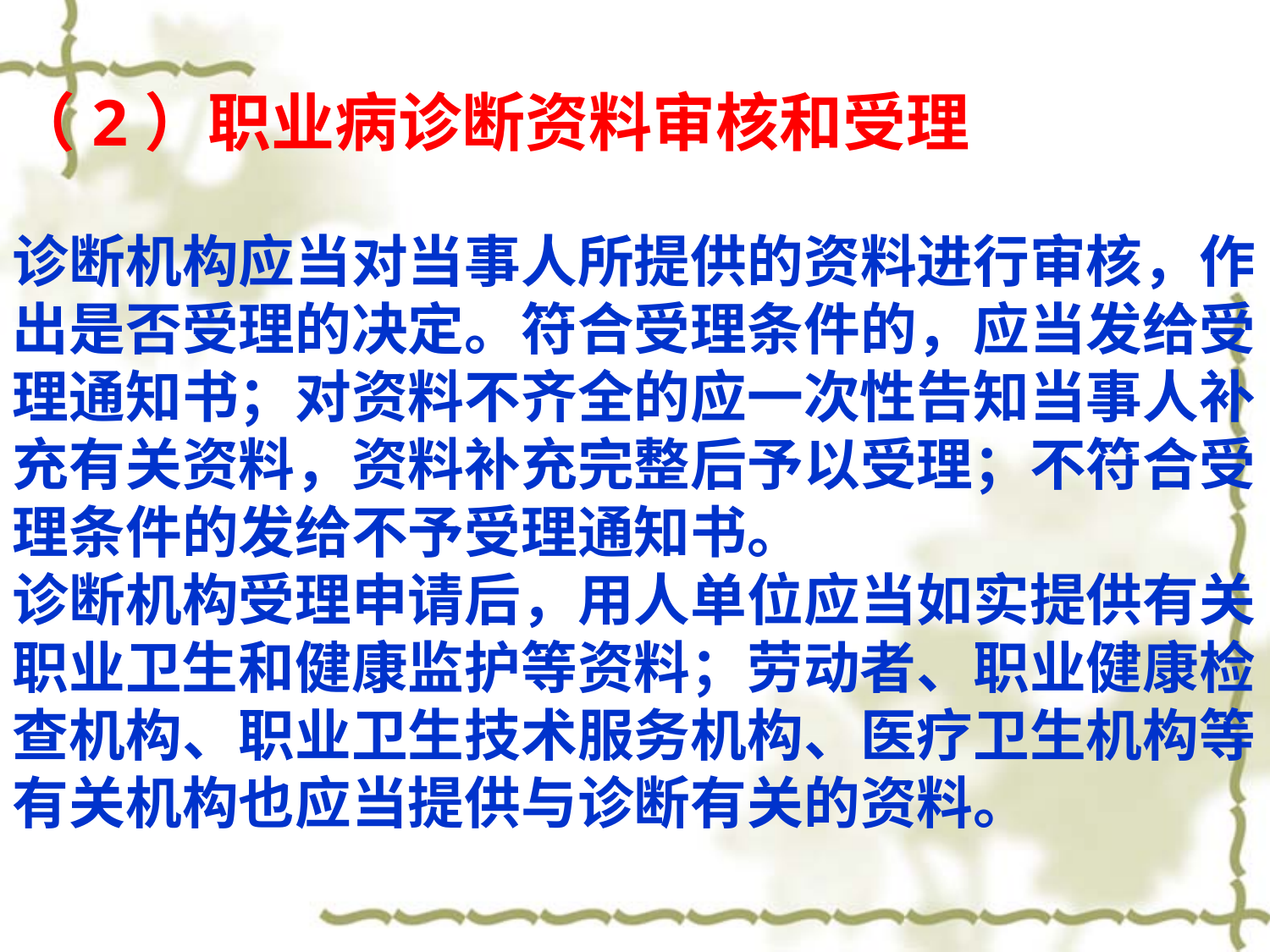

（2）职业病诊断资料审核和受理

诊断机构应当对当事人所提供的资料进行审核，作出是否受理的决定。符合受理条件的，应当发给受理通知书；对资料不齐全的应一次性告知当事人补充有关资料，资料补充完整后予以受理；不符合受理条件的发给不予受理通知书。
诊断机构受理申请后，用人单位应当如实提供有关职业卫生和健康监护等资料；劳动者、职业健康检查机构、职业卫生技术服务机构、医疗卫生机构等有关机构也应当提供与诊断有关的资料。